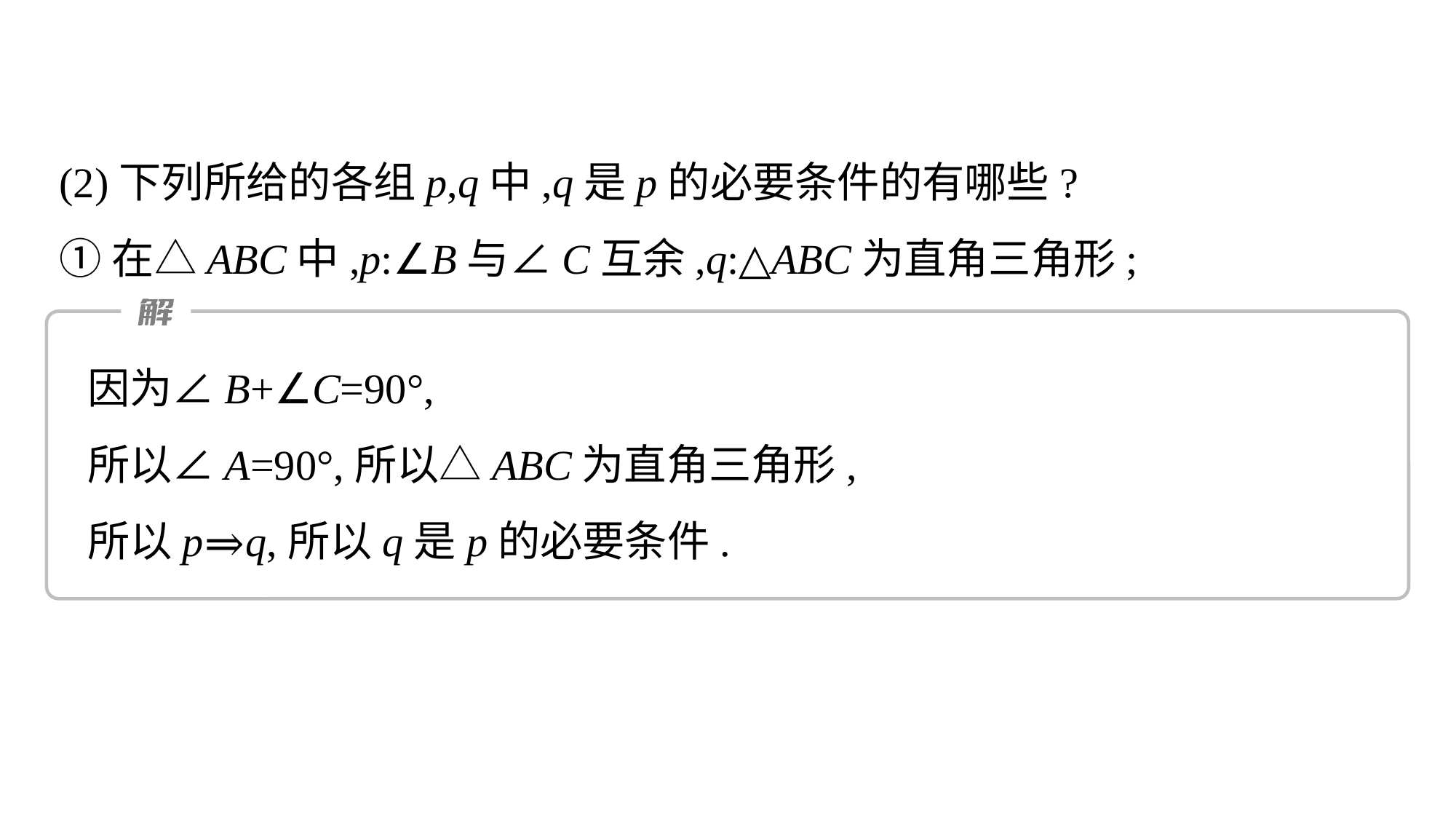

(2)下列所给的各组p,q中,q是p的必要条件的有哪些?
①在△ABC中,p:∠B与∠C互余,q:△ABC为直角三角形;

因为∠B+∠C=90°,
所以∠A=90°,所以△ABC为直角三角形,
所以p⇒q,所以q是p的必要条件.